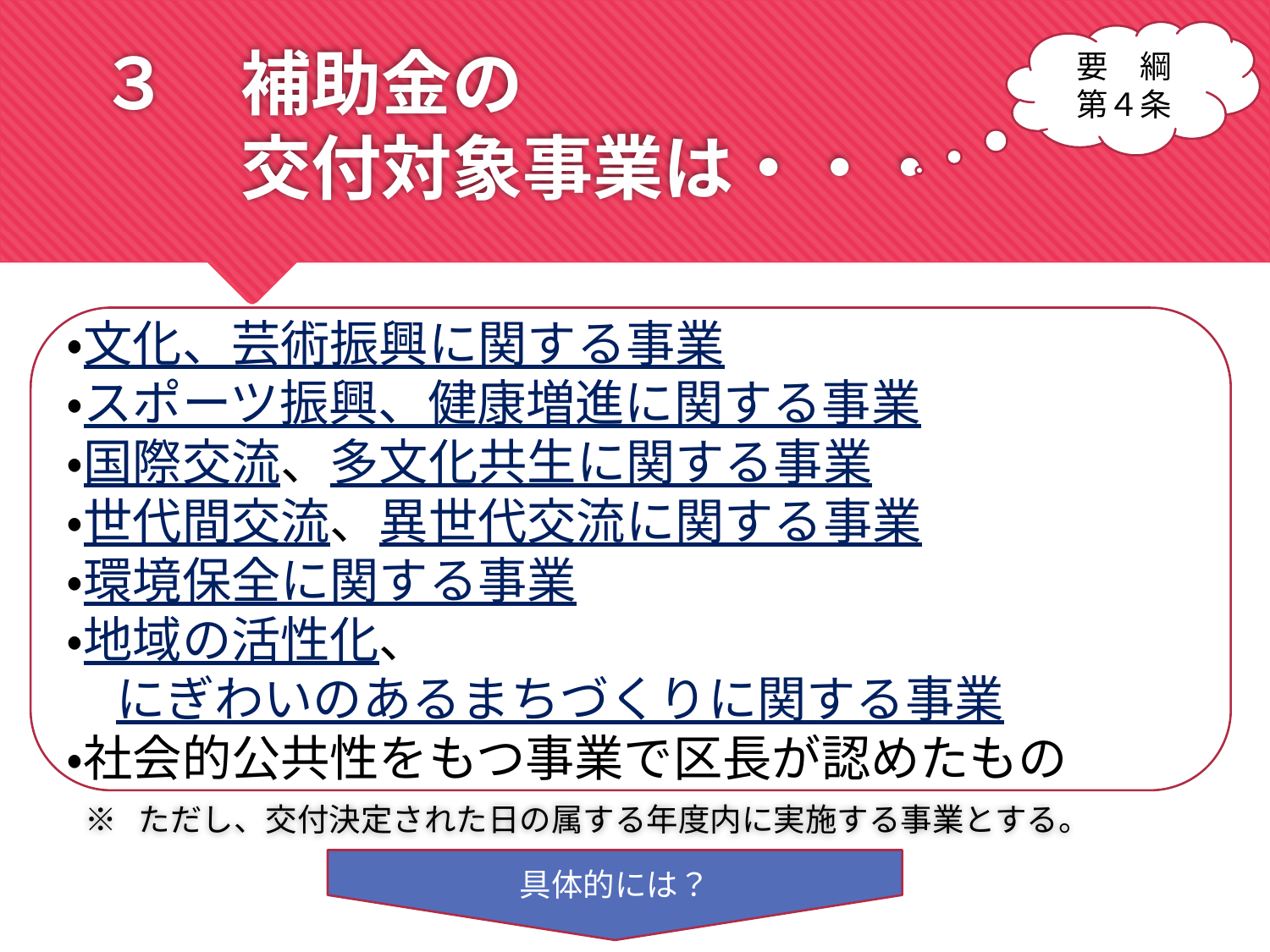

要　綱
第４条
# ３　補助金の 　　交付対象事業は・・・
・文化、芸術振興に関する事業
・スポーツ振興、健康増進に関する事業
・国際交流、多文化共生に関する事業
・世代間交流、異世代交流に関する事業
・環境保全に関する事業
・地域の活性化、
　にぎわいのあるまちづくりに関する事業
・社会的公共性をもつ事業で区長が認めたもの
具体的には？
 ※  ただし、交付決定された日の属する年度内に実施する事業とする。